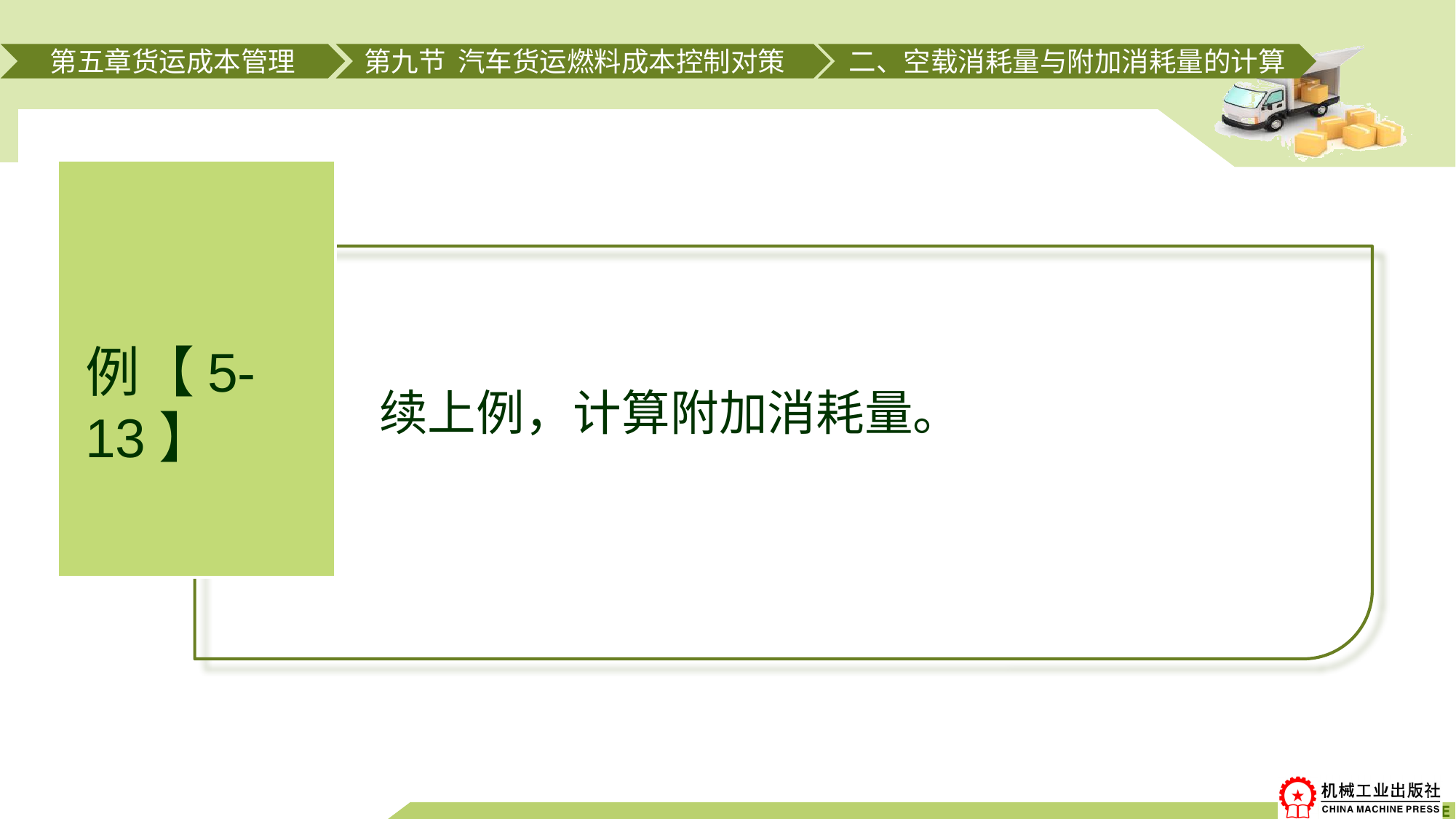

第五章货运成本管理
第九节  汽车货运燃料成本控制对策
二、空载消耗量与附加消耗量的计算
表5-20
续上例，计算附加消耗量。

例【5-13】